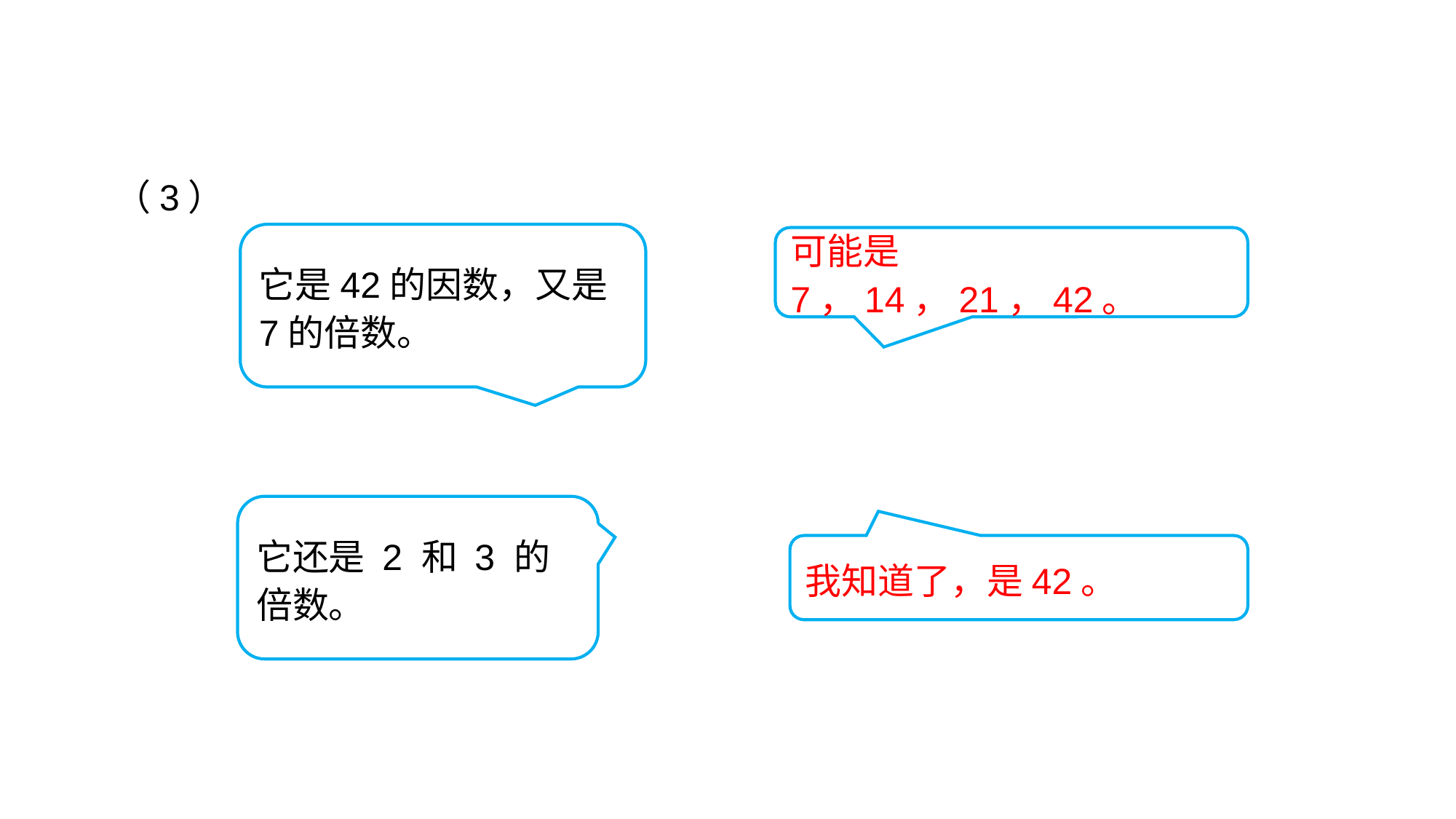

巩固练习
（3）
它是42的因数，又是7的倍数。
可能是7，14，21，42。
它还是 2 和 3 的倍数。
我知道了，是42。